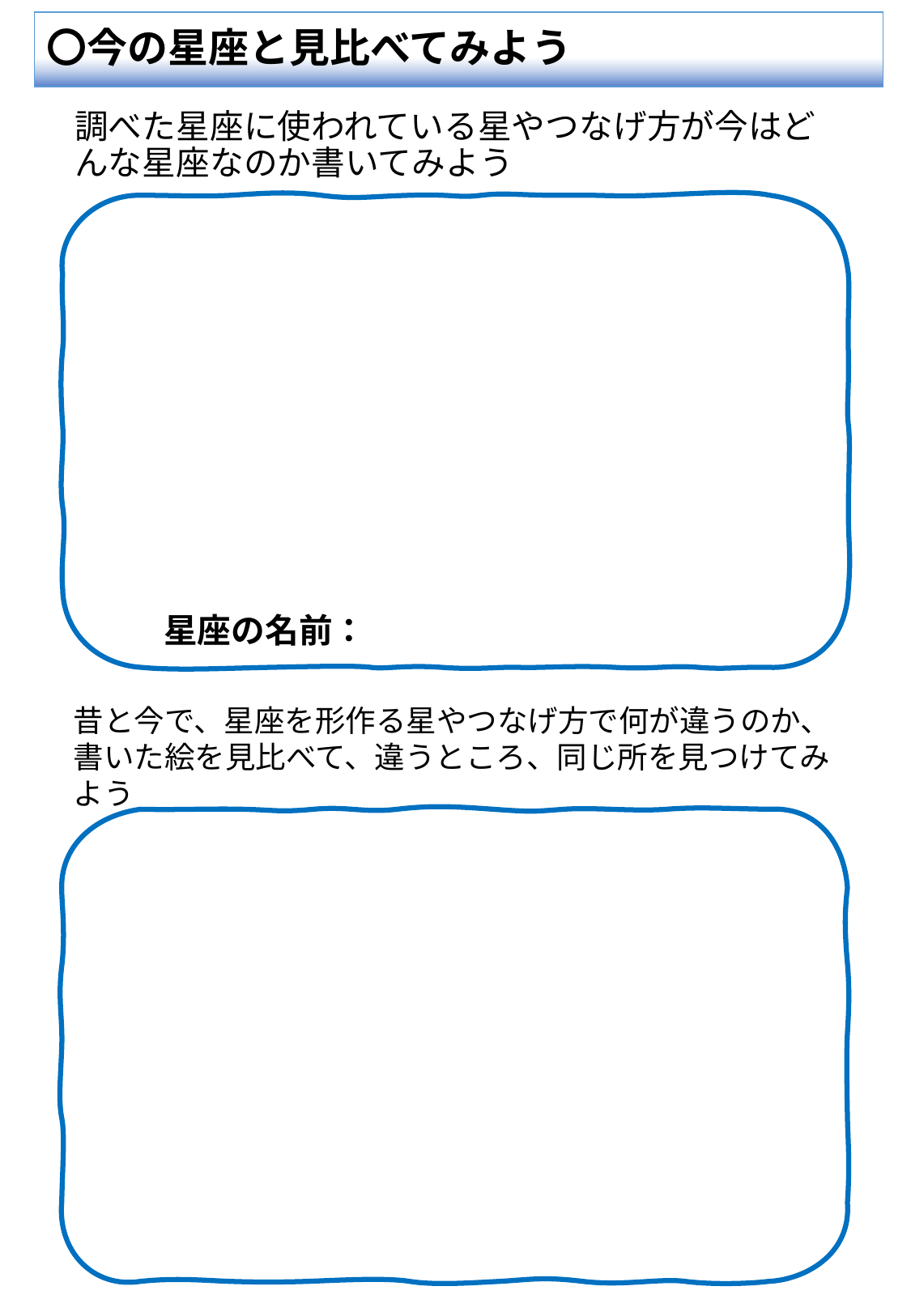

# 〇今の星座と見比べてみよう
調べた星座に使われている星やつなげ方が今はどんな星座なのか書いてみよう

星座の名前：
昔と今で、星座を形作る星やつなげ方で何が違うのか、書いた絵を見比べて、違うところ、同じ所を見つけてみよう